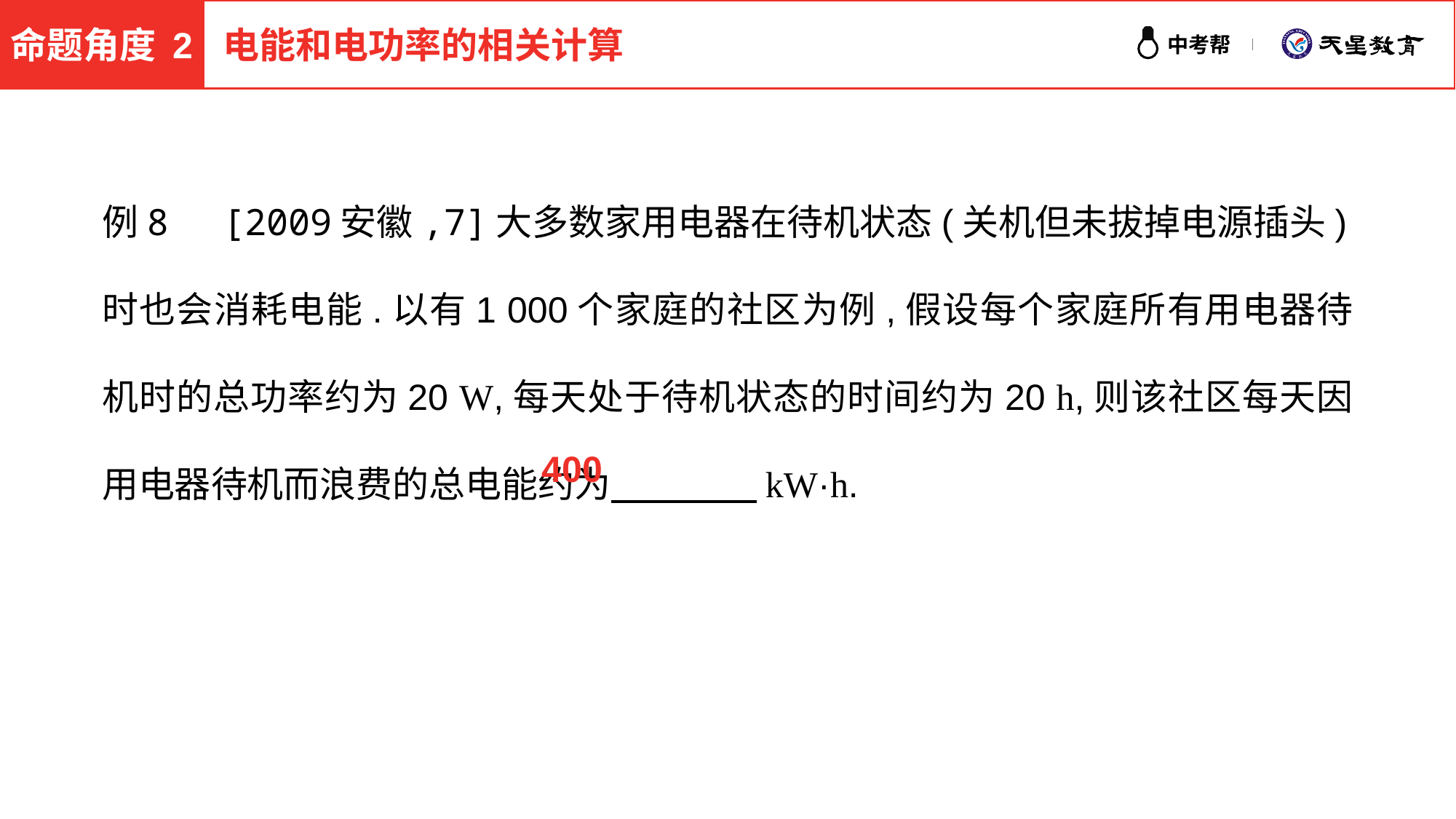

命题角度 2
电能和电功率的相关计算
例8　[2009安徽,7]大多数家用电器在待机状态(关机但未拔掉电源插头)时也会消耗电能.以有1 000个家庭的社区为例,假设每个家庭所有用电器待机时的总功率约为20 W,每天处于待机状态的时间约为20 h,则该社区每天因用电器待机而浪费的总电能约为　　　　kW·h.
400